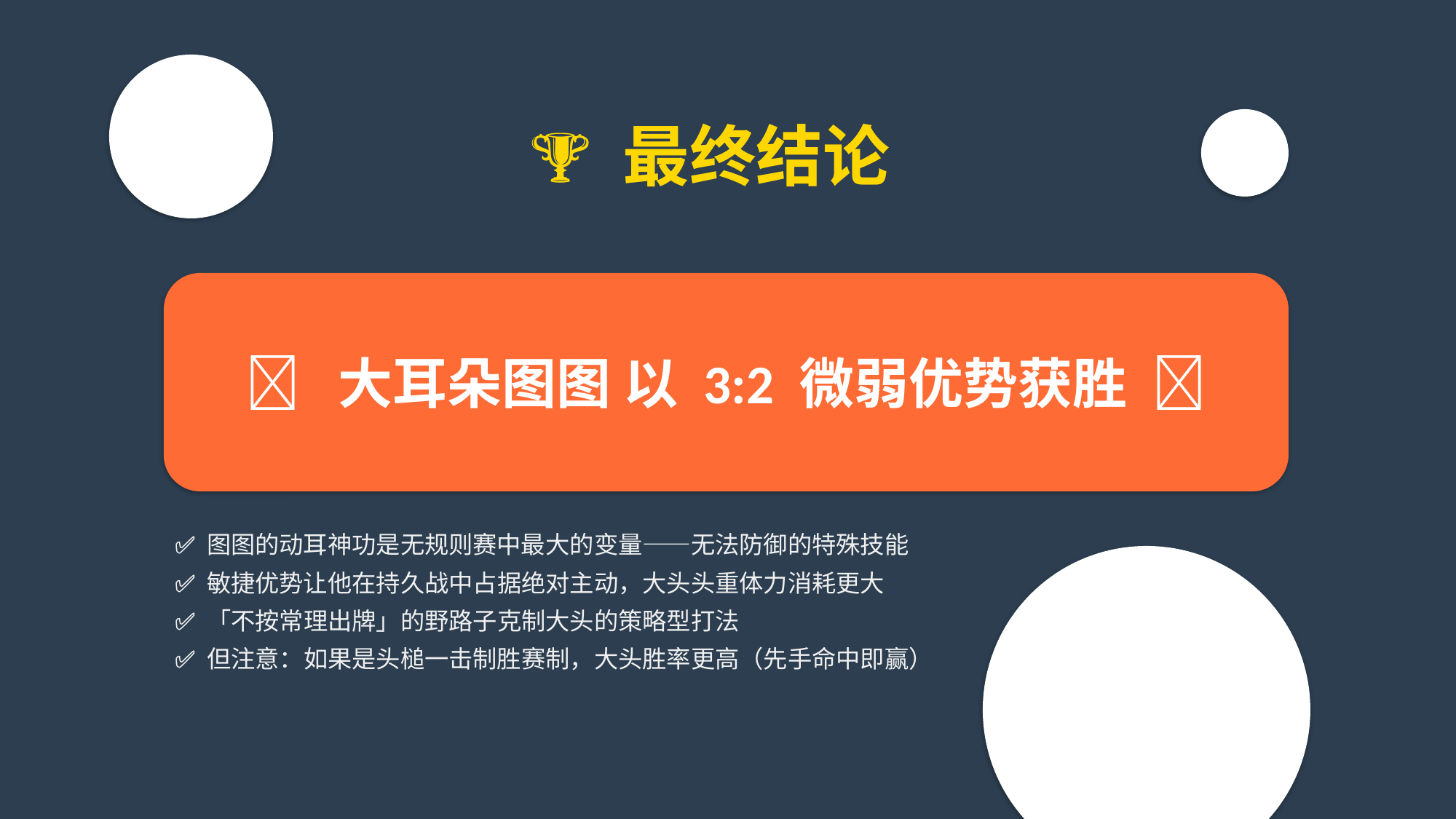

🏆 最终结论

🦻  大耳朵图图 以 3:2 微弱优势获胜  🦻
✅ 图图的动耳神功是无规则赛中最大的变量——无法防御的特殊技能
✅ 敏捷优势让他在持久战中占据绝对主动，大头头重体力消耗更大
✅ 「不按常理出牌」的野路子克制大头的策略型打法
✅ 但注意：如果是头槌一击制胜赛制，大头胜率更高（先手命中即赢）